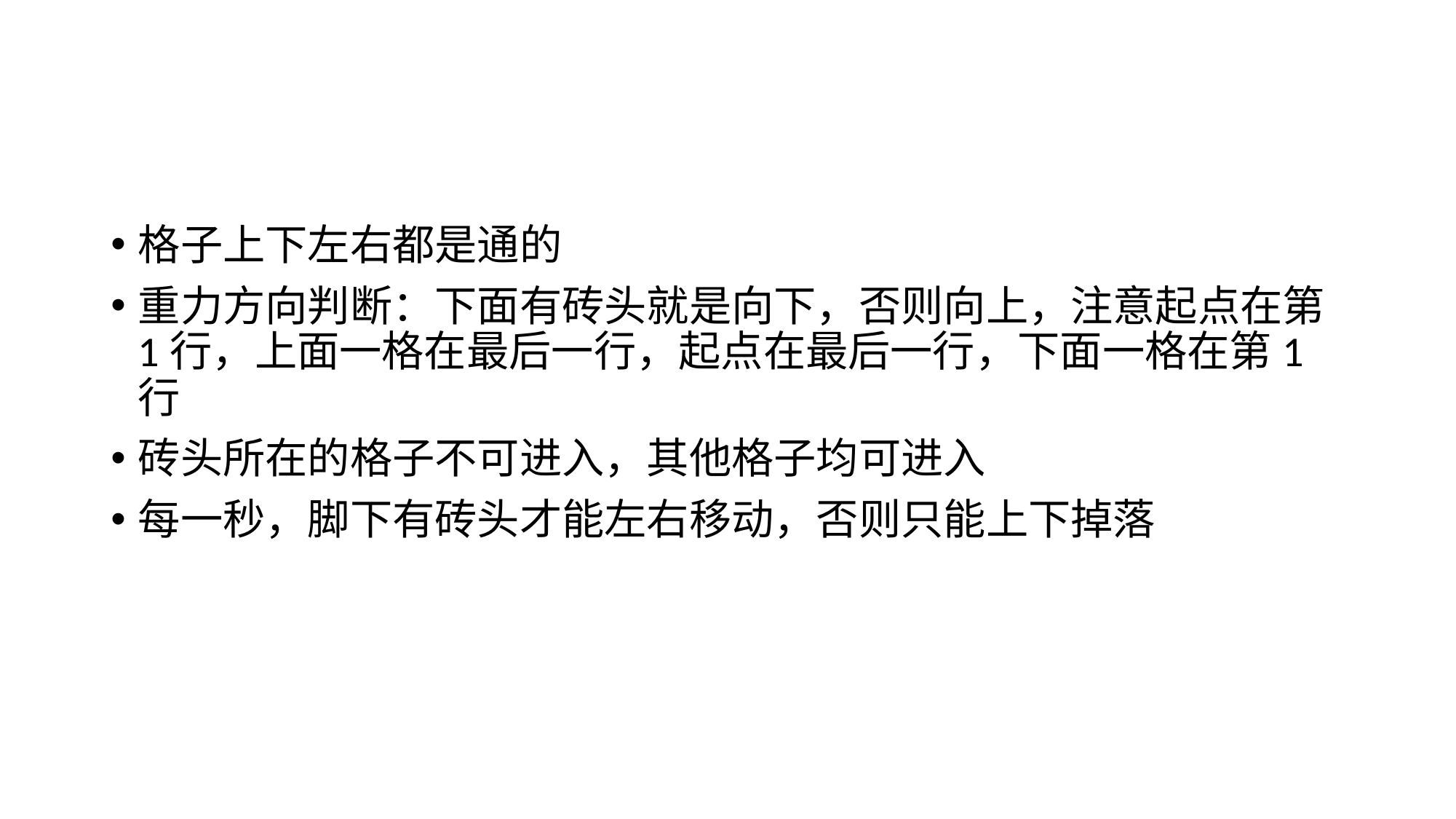

#
格子上下左右都是通的
重力方向判断：下面有砖头就是向下，否则向上，注意起点在第1行，上面一格在最后一行，起点在最后一行，下面一格在第1行
砖头所在的格子不可进入，其他格子均可进入
每一秒，脚下有砖头才能左右移动，否则只能上下掉落